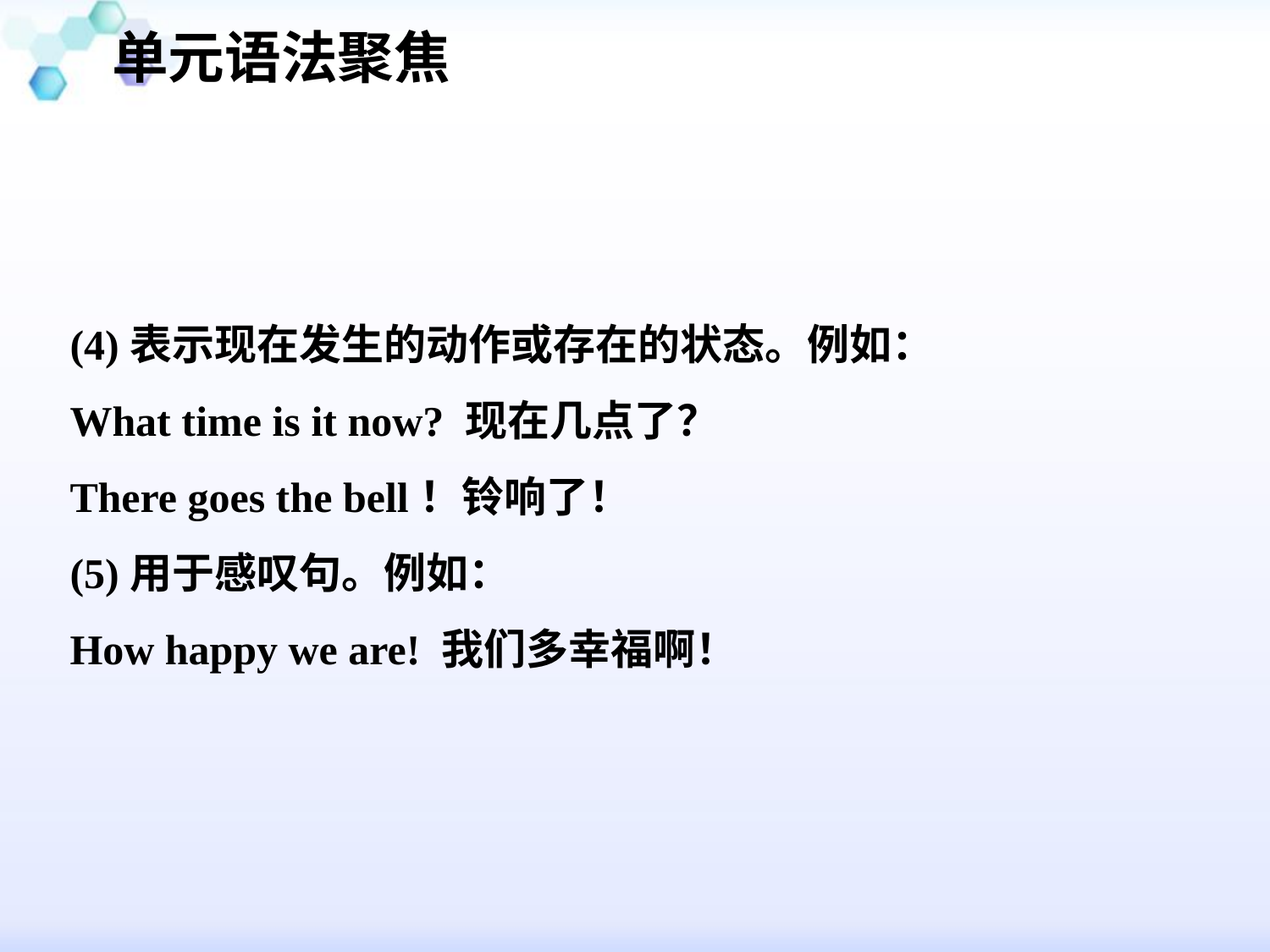

单元语法聚焦
#
(4)表示现在发生的动作或存在的状态。例如：
What time is it now? 现在几点了？
There goes the bell！铃响了！
(5)用于感叹句。例如：
How happy we are! 我们多幸福啊！